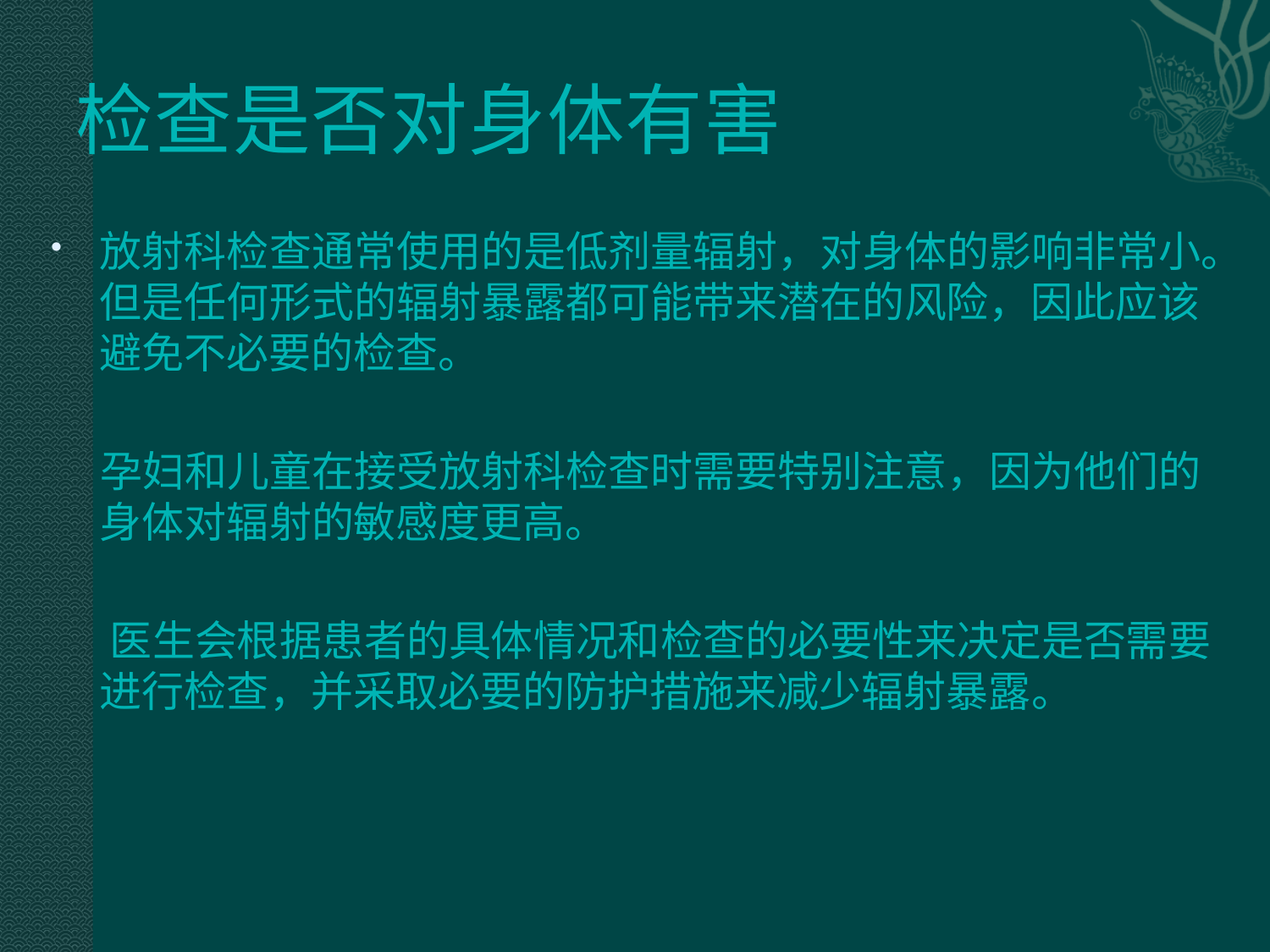

# 检查是否对身体有害
放射科检查通常使用的是低剂量辐射，对身体的影响非常小。但是任何形式的辐射暴露都可能带来潜在的风险，因此应该避免不必要的检查。

    孕妇和儿童在接受放射科检查时需要特别注意，因为他们的身体对辐射的敏感度更高。

     医生会根据患者的具体情况和检查的必要性来决定是否需要进行检查，并采取必要的防护措施来减少辐射暴露。